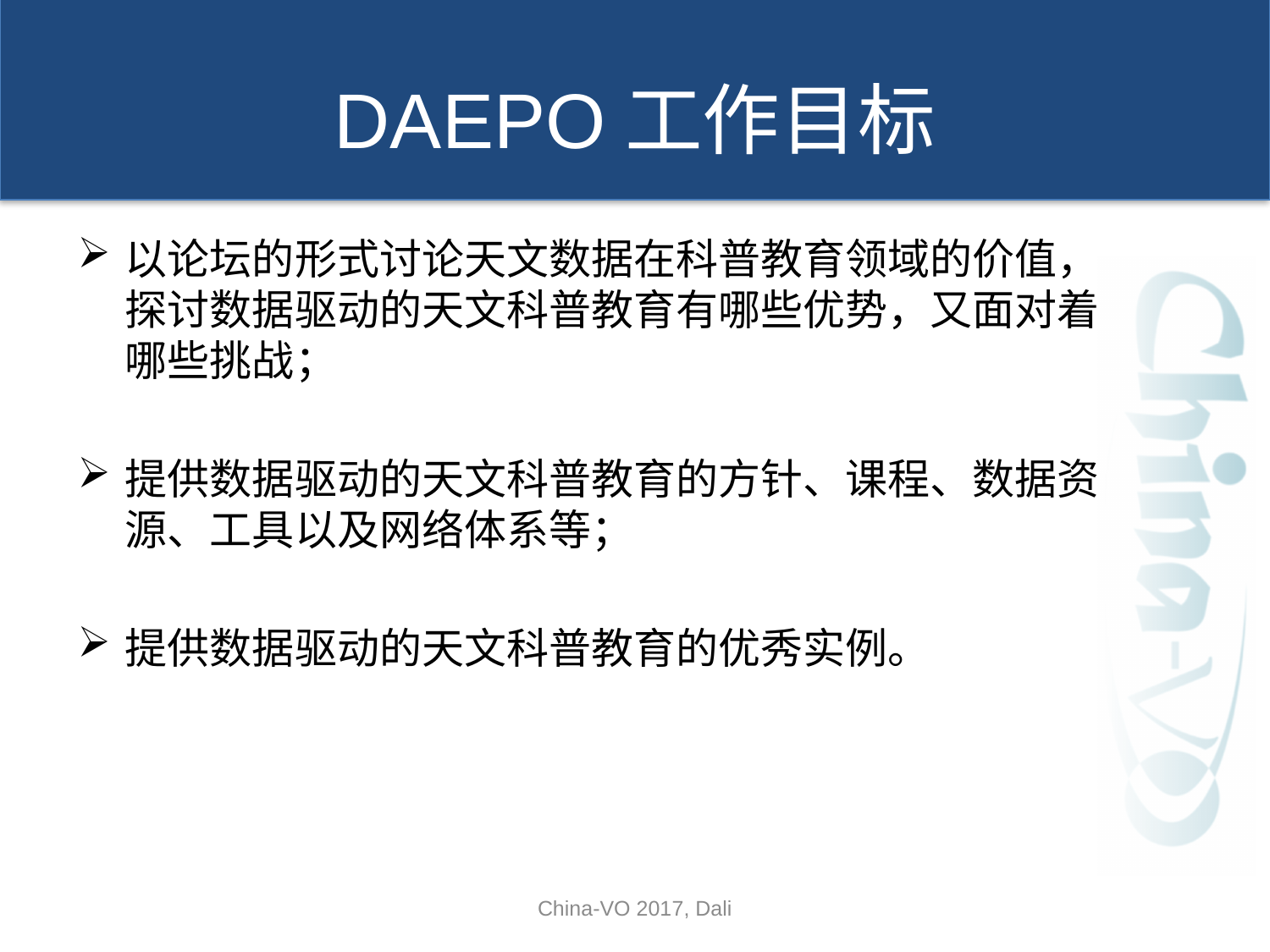

# DAEPO工作目标
以论坛的形式讨论天文数据在科普教育领域的价值，探讨数据驱动的天文科普教育有哪些优势，又面对着哪些挑战；

提供数据驱动的天文科普教育的方针、课程、数据资源、工具以及网络体系等；

提供数据驱动的天文科普教育的优秀实例。
China-VO 2017, Dali